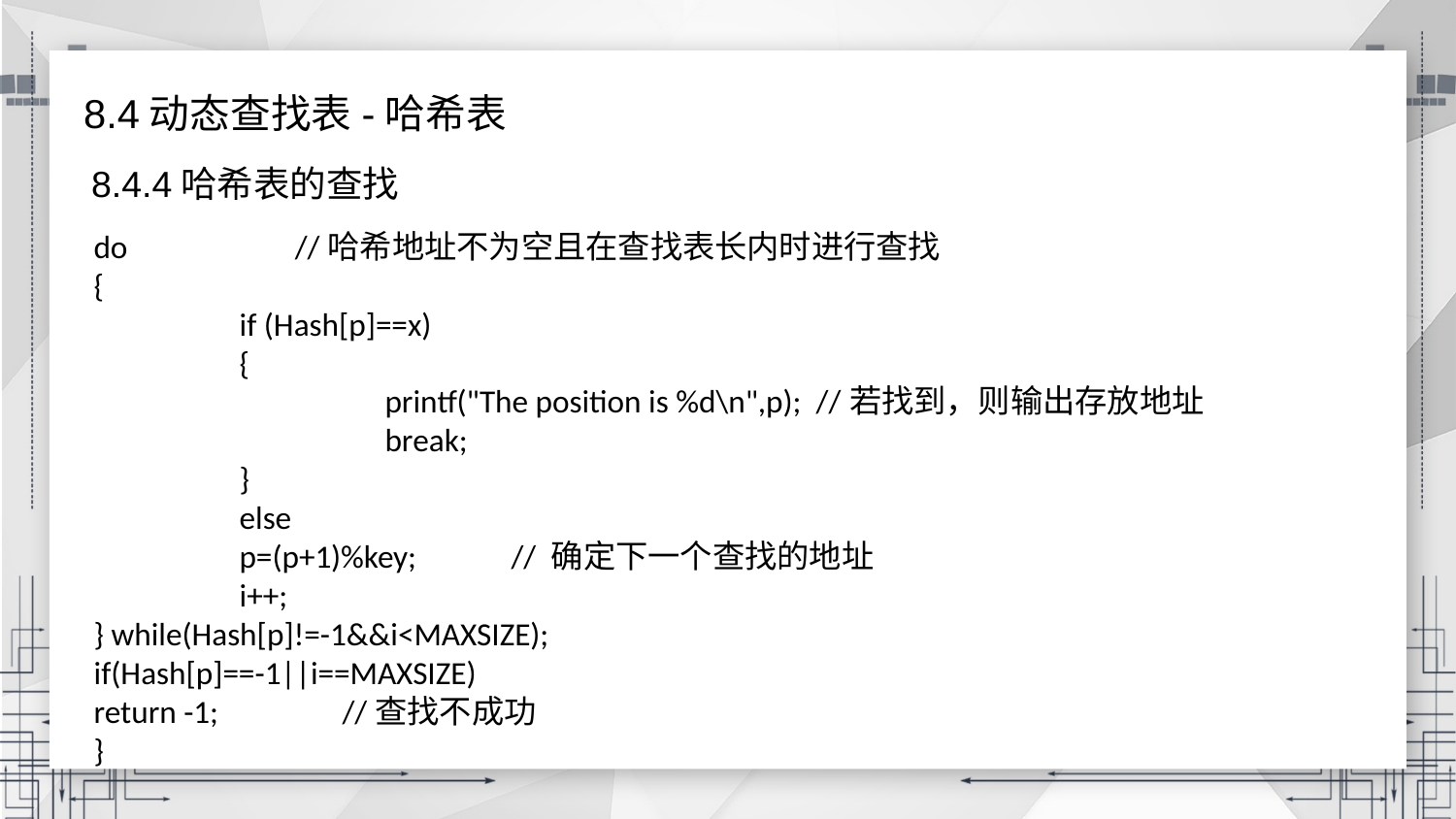

8.4动态查找表-哈希表
8.4.4哈希表的查找

do                       //哈希地址不为空且在查找表长内时进行查找
{
	if (Hash[p]==x)
	{
		printf("The position is %d\n",p);  //若找到，则输出存放地址
		break;
	}
	else
	p=(p+1)%key;             // 确定下一个查找的地址
	i++;
} while(Hash[p]!=-1&&i<MAXSIZE);
if(Hash[p]==-1||i==MAXSIZE)
return -1;                 //查找不成功
}